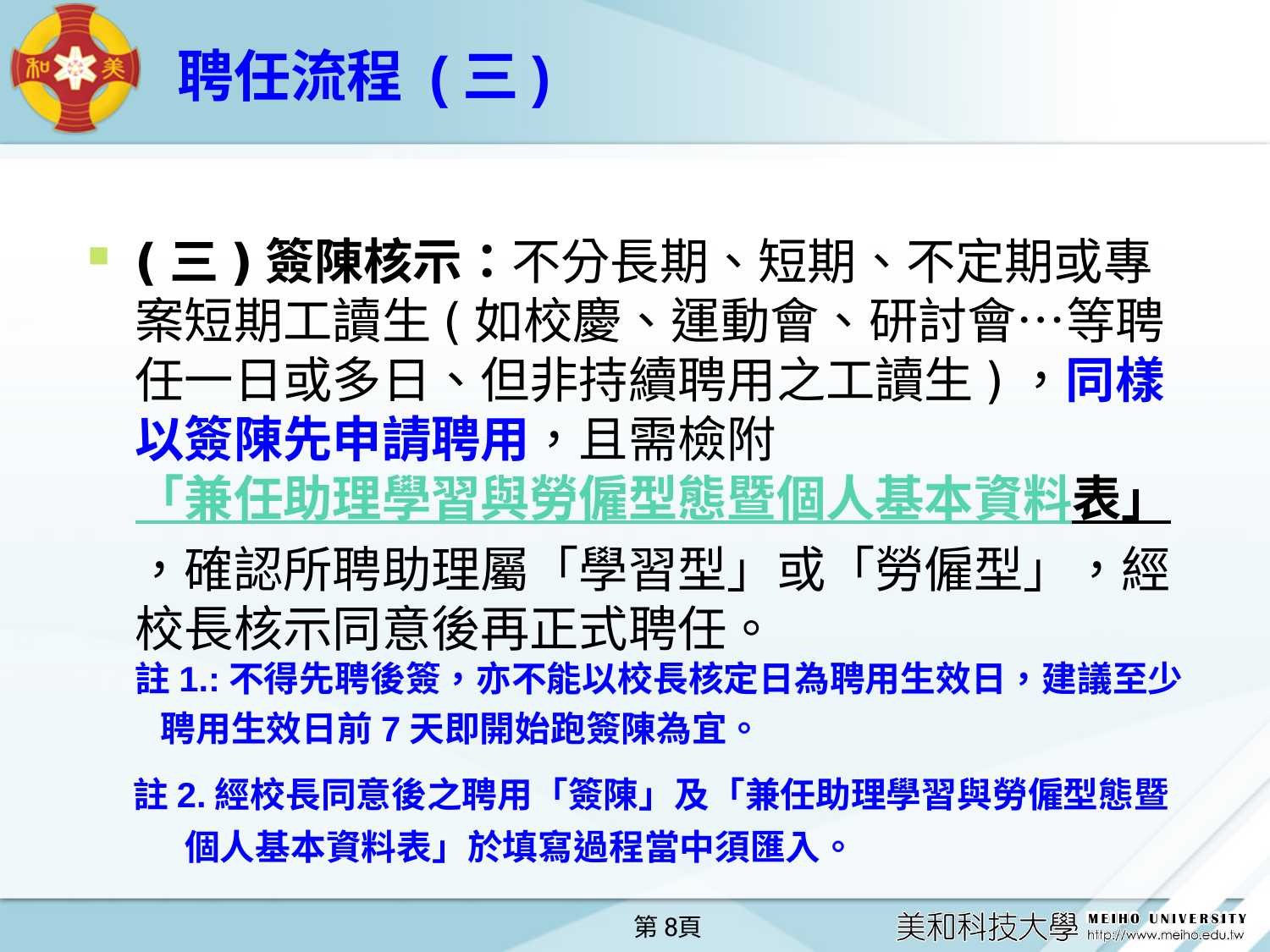

# 聘任流程 (三)
(三)簽陳核示：不分長期、短期、不定期或專案短期工讀生(如校慶、運動會、研討會…等聘任一日或多日、但非持續聘用之工讀生)，同樣以簽陳先申請聘用，且需檢附「兼任助理學習與勞僱型態暨個人基本資料表」，確認所聘助理屬「學習型」或「勞僱型」，經校長核示同意後再正式聘任。
註1.:不得先聘後簽，亦不能以校長核定日為聘用生效日，建議至少
        聘用生效日前7天即開始跑簽陳為宜。
   註2.經校長同意後之聘用「簽陳」及「兼任助理學習與勞僱型態暨
           個人基本資料表」於填寫過程當中須匯入。